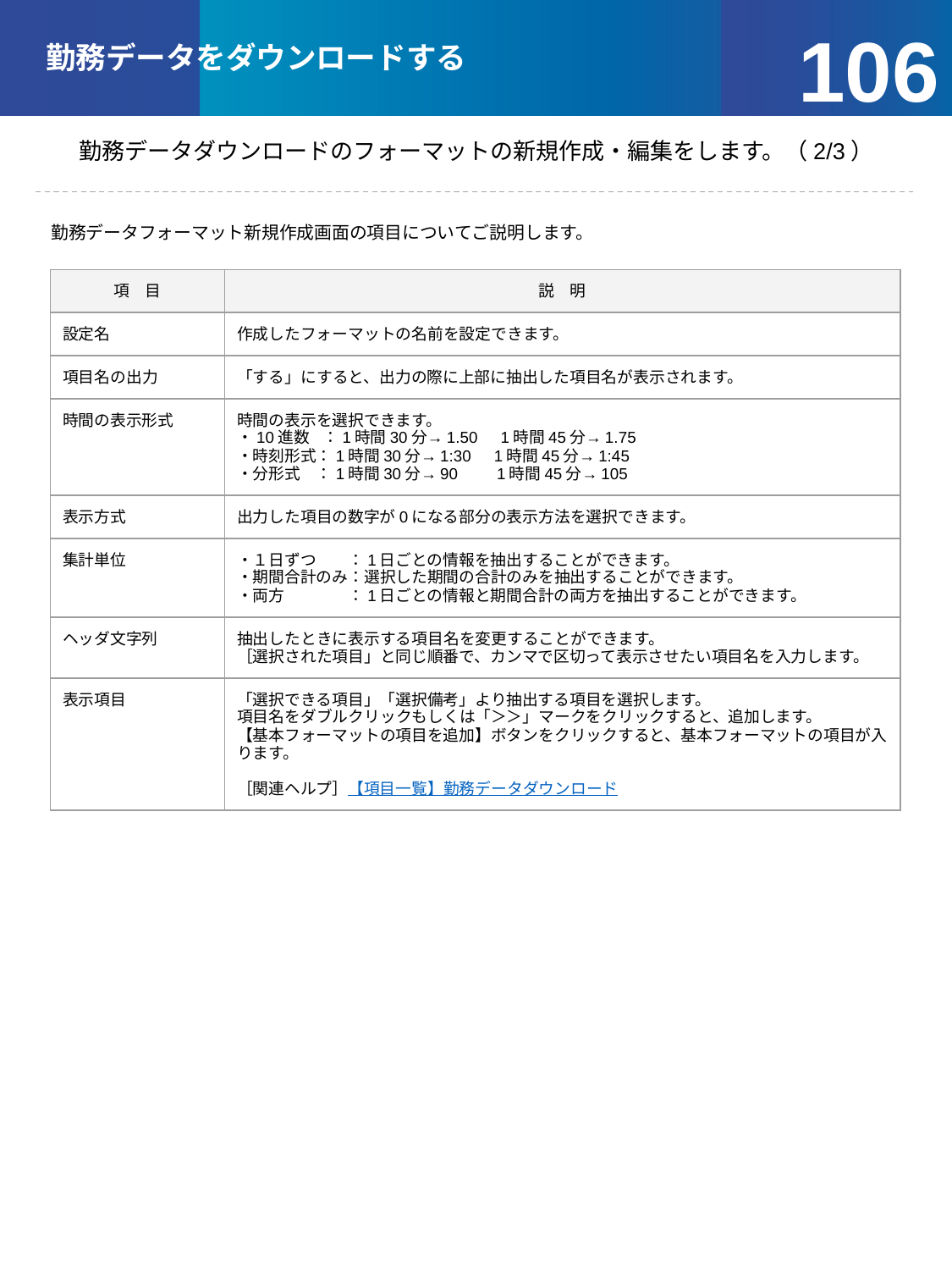

勤務データをダウンロードする
106
勤務データダウンロードのフォーマットの新規作成・編集をします。（2/3）
勤務データフォーマット新規作成画面の項目についてご説明します。
| 項　目 | 説　明 |
| --- | --- |
| 設定名 | 作成したフォーマットの名前を設定できます。 |
| 項目名の出力 | 「する」にすると、出力の際に上部に抽出した項目名が表示されます。 |
| 時間の表示形式 | 時間の表示を選択できます。 ・10進数 ：1時間30分→1.50　1時間45分→1.75 ・時刻形式：1時間30分→1:30　1時間45分→1:45 ・分形式　：1時間30分→90　　1時間45分→105 |
| 表示方式 | 出力した項目の数字が0になる部分の表示方法を選択できます。 |
| 集計単位 | ・１日ずつ　　：1日ごとの情報を抽出することができます。 ・期間合計のみ：選択した期間の合計のみを抽出することができます。 ・両方　　　　：1日ごとの情報と期間合計の両方を抽出することができます。 |
| ヘッダ文字列 | 抽出したときに表示する項目名を変更することができます。 ［選択された項目」と同じ順番で、カンマで区切って表示させたい項目名を入力します。 |
| 表示項目 | 「選択できる項目」「選択備考」より抽出する項目を選択します。 項目名をダブルクリックもしくは「＞＞」マークをクリックすると、追加します。 【基本フォーマットの項目を追加】ボタンをクリックすると、基本フォーマットの項目が入ります。 ［関連ヘルプ］【項目一覧】勤務データダウンロード |